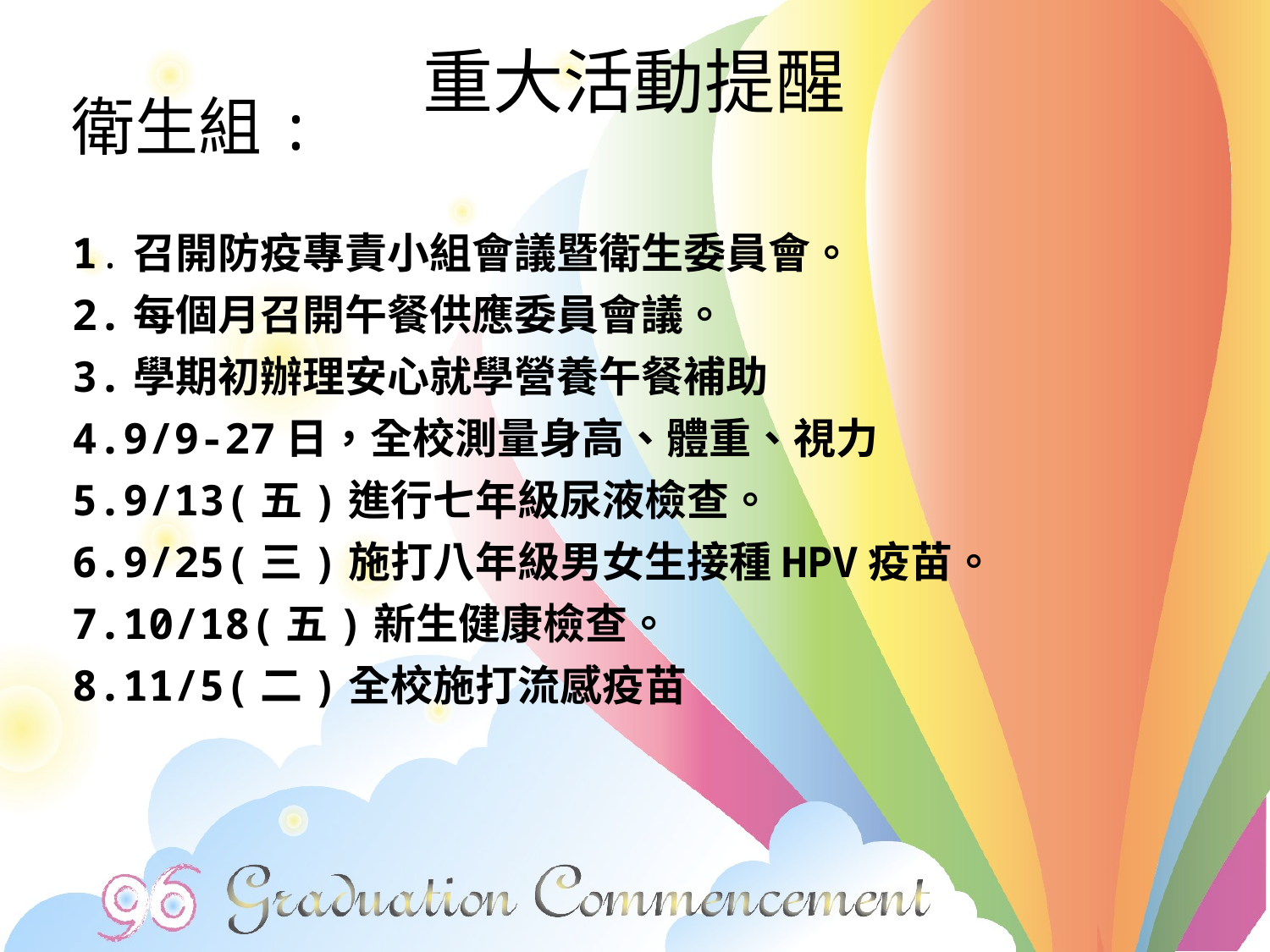

# 重大活動提醒
衛生組:

1.召開防疫專責小組會議暨衛生委員會。
2.每個月召開午餐供應委員會議。
3.學期初辦理安心就學營養午餐補助
4.9/9-27日，全校測量身高、體重、視力
5.9/13(五)進行七年級尿液檢查。
6.9/25(三)施打八年級男女生接種HPV疫苗。
7.10/18(五)新生健康檢查。
8.11/5(二)全校施打流感疫苗